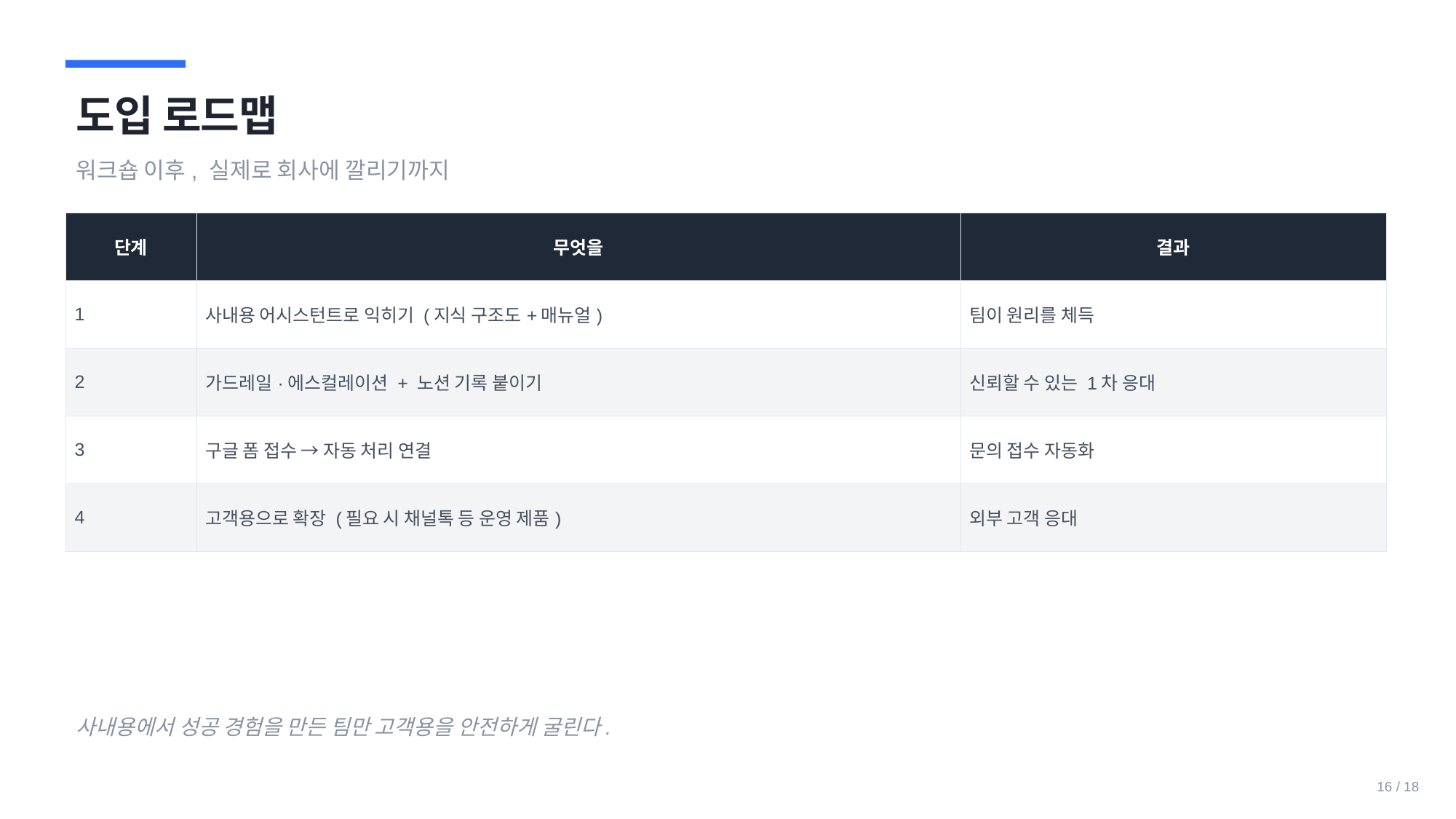

도입 로드맵
워크숍 이후, 실제로 회사에 깔리기까지
| 단계 | 무엇을 | 결과 |
| --- | --- | --- |
| 1 | 사내용 어시스턴트로 익히기 (지식 구조도+매뉴얼) | 팀이 원리를 체득 |
| 2 | 가드레일·에스컬레이션 + 노션 기록 붙이기 | 신뢰할 수 있는 1차 응대 |
| 3 | 구글 폼 접수 → 자동 처리 연결 | 문의 접수 자동화 |
| 4 | 고객용으로 확장 (필요 시 채널톡 등 운영 제품) | 외부 고객 응대 |
사내용에서 성공 경험을 만든 팀만 고객용을 안전하게 굴린다.
16 / 18